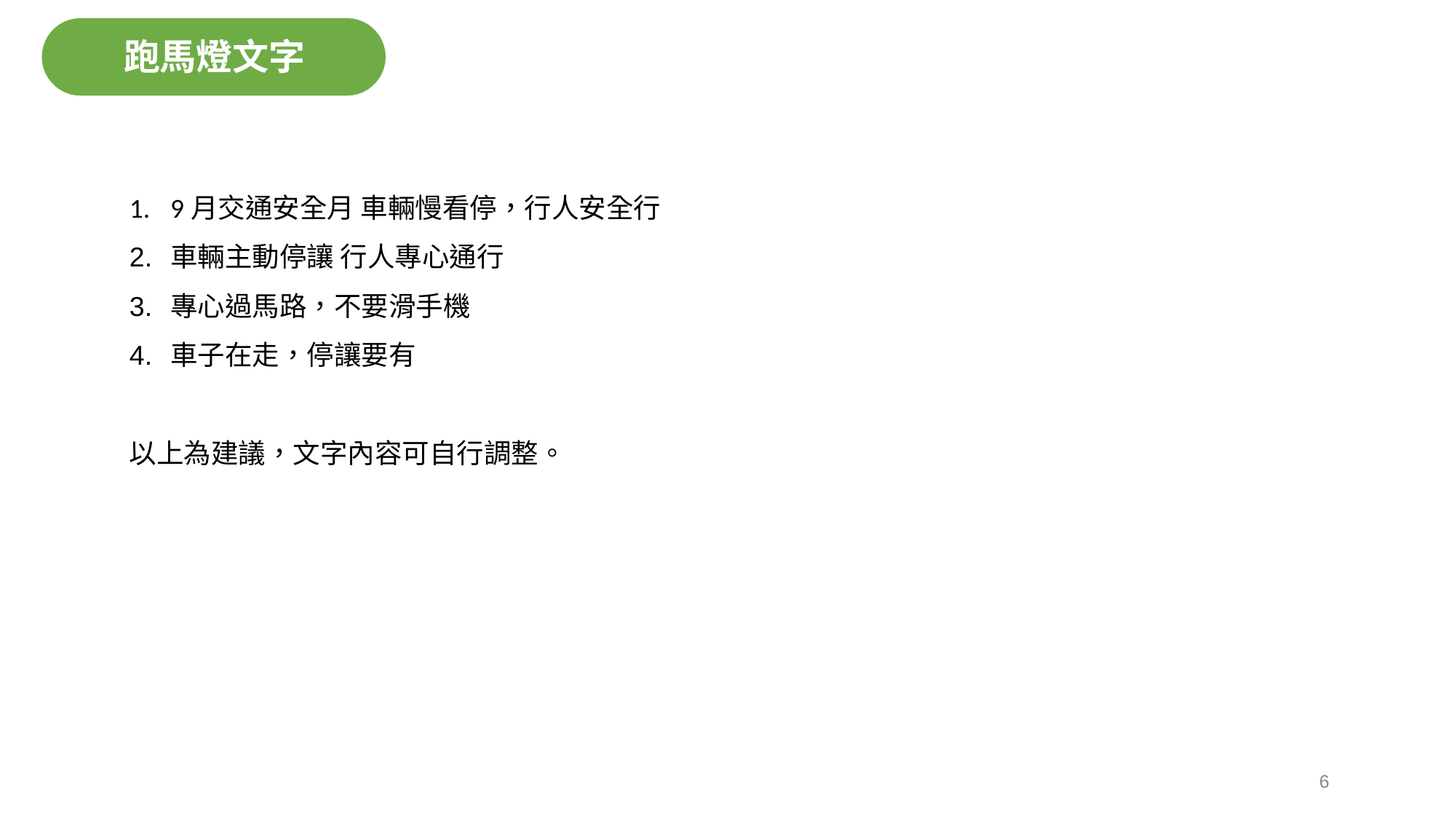

跑馬燈文字
9月交通安全月 車輛慢看停，行人安全行
車輛主動停讓 行人專心通行
專心過馬路，不要滑手機
車子在走，停讓要有
以上為建議，文字內容可自行調整。

6